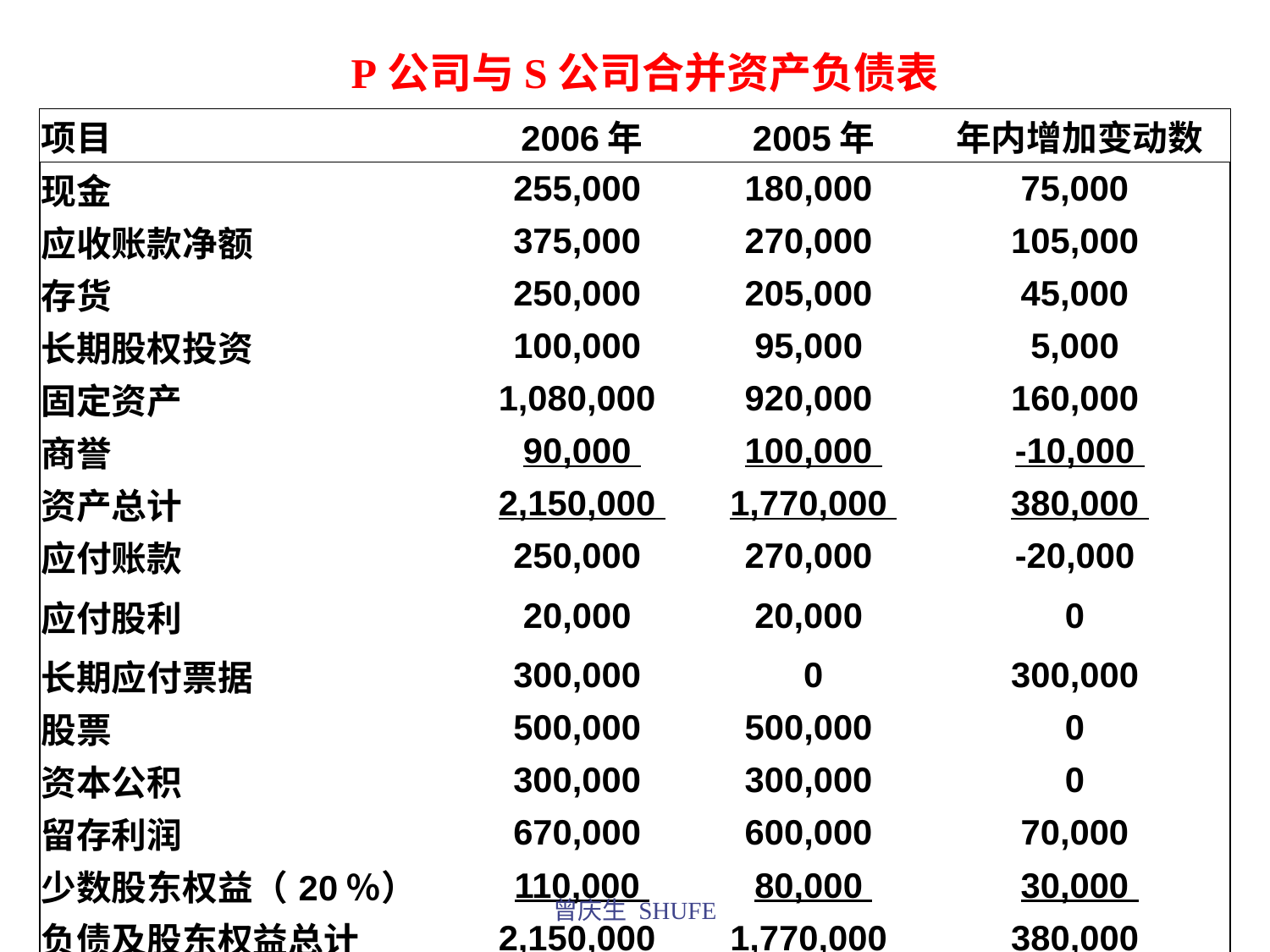

P公司与S公司合并资产负债表
| 项目 | 2006年 | 2005年 | 年内增加变动数 |
| --- | --- | --- | --- |
| 现金 | 255,000 | 180,000 | 75,000 |
| 应收账款净额 | 375,000 | 270,000 | 105,000 |
| 存货 | 250,000 | 205,000 | 45,000 |
| 长期股权投资 | 100,000 | 95,000 | 5,000 |
| 固定资产 | 1,080,000 | 920,000 | 160,000 |
| 商誉 | 90,000 | 100,000 | -10,000 |
| 资产总计 | 2,150,000 | 1,770,000 | 380,000 |
| 应付账款 | 250,000 | 270,000 | -20,000 |
| 应付股利 | 20,000 | 20,000 | 0 |
| 长期应付票据 | 300,000 | 0 | 300,000 |
| 股票 | 500,000 | 500,000 | 0 |
| 资本公积 | 300,000 | 300,000 | 0 |
| 留存利润 | 670,000 | 600,000 | 70,000 |
| 少数股东权益（20％） | 110,000 | 80,000 | 30,000 |
| 负债及股东权益总计 | 2,150,000 | 1,770,000 | 380,000 |
曾庆生 SHUFE